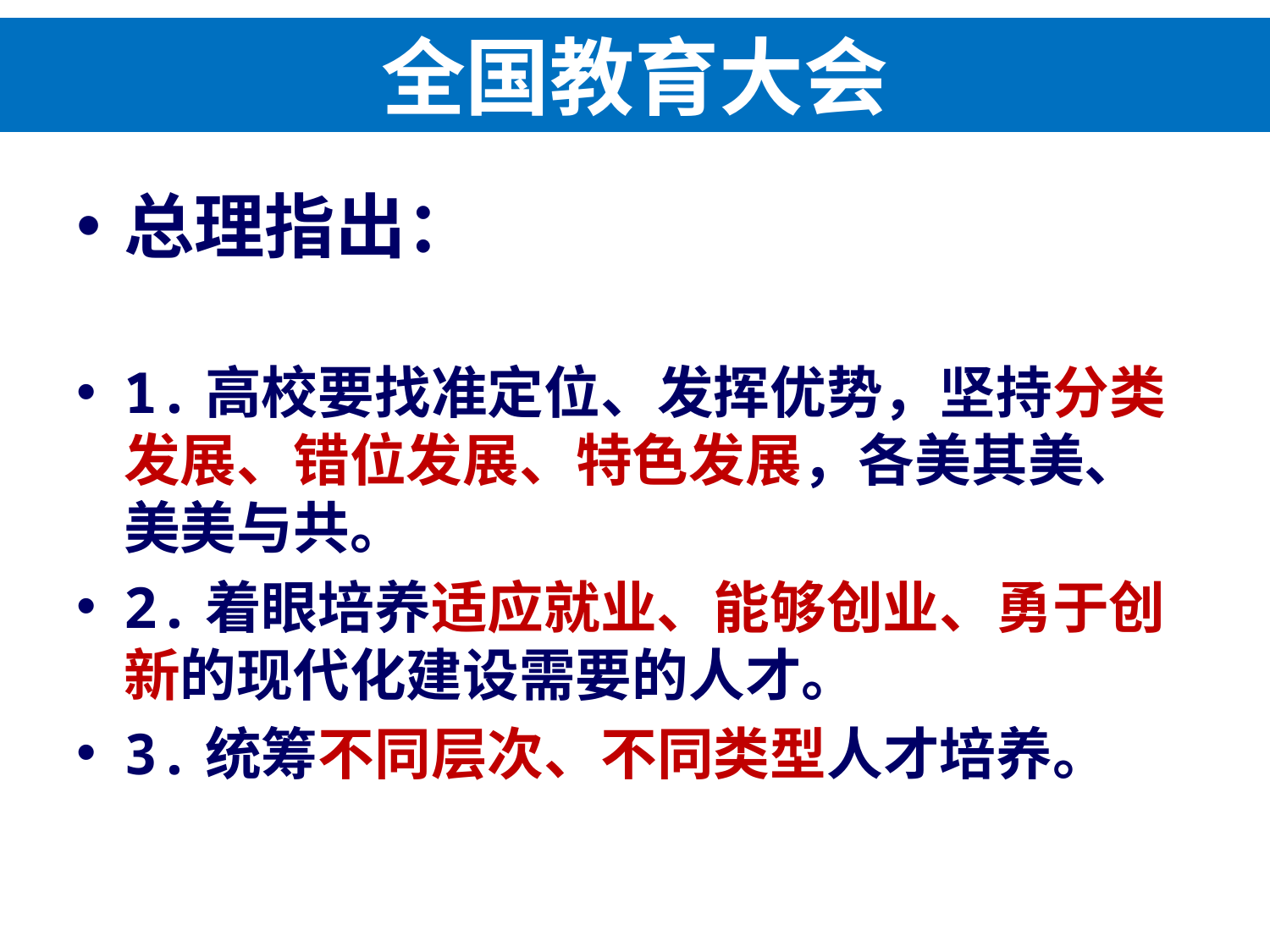

全国教育大会
总理指出：

1.高校要找准定位、发挥优势，坚持分类发展、错位发展、特色发展，各美其美、美美与共。
2.着眼培养适应就业、能够创业、勇于创新的现代化建设需要的人才。
3.统筹不同层次、不同类型人才培养。